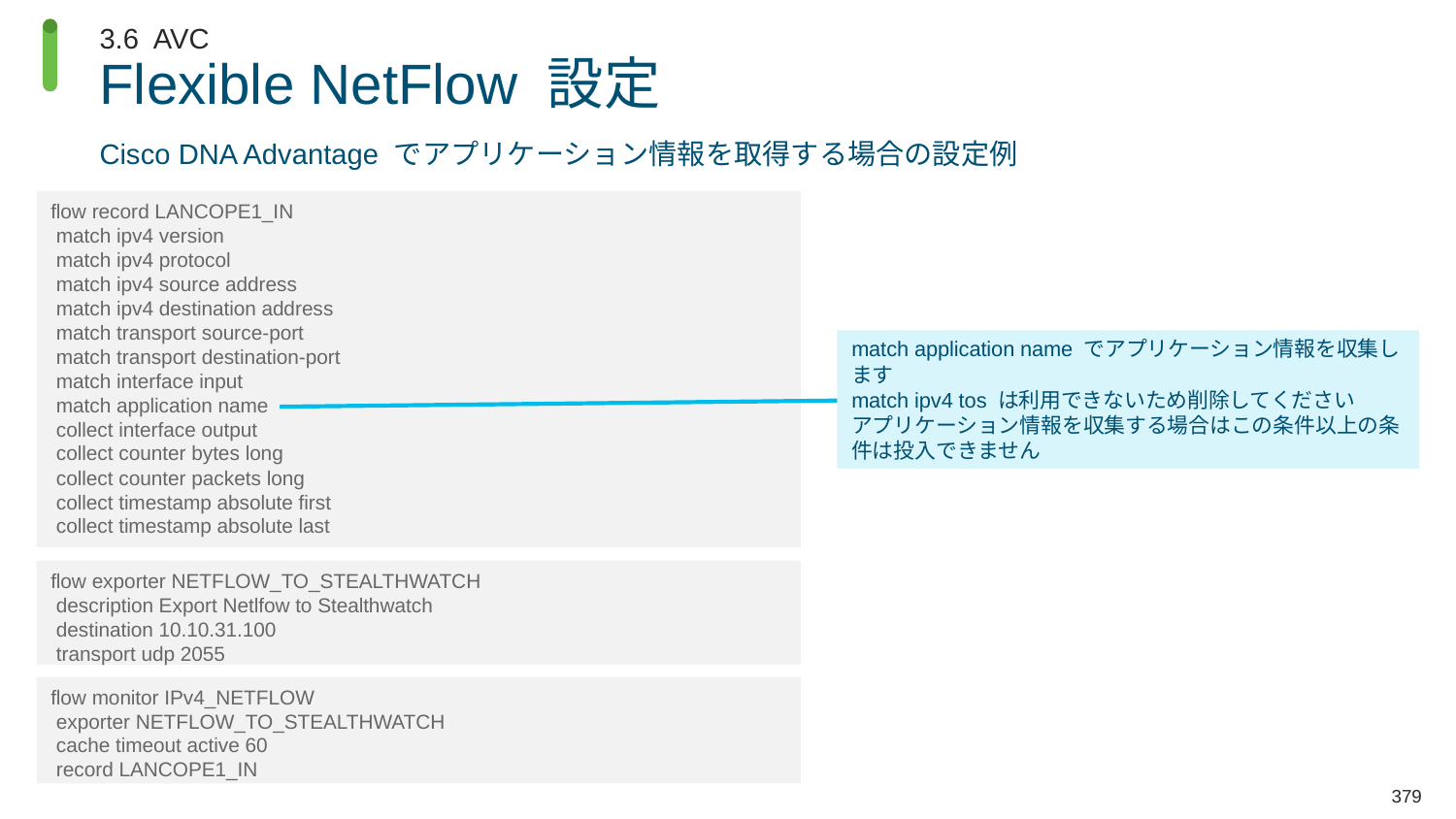

3.6  AVC
# Flexible NetFlow 設定
Cisco DNA Advantage でアプリケーション情報を取得する場合の設定例
flow record LANCOPE1_IN
 match ipv4 version
 match ipv4 protocol
 match ipv4 source address
 match ipv4 destination address
 match transport source-port
 match transport destination-port
 match interface input
 match application name
 collect interface output
 collect counter bytes long
 collect counter packets long
 collect timestamp absolute first
 collect timestamp absolute last
match application name でアプリケーション情報を収集します
match ipv4 tos は利用できないため削除してください
アプリケーション情報を収集する場合はこの条件以上の条件は投入できません
flow exporter NETFLOW_TO_STEALTHWATCH
 description Export Netlfow to Stealthwatch
 destination 10.10.31.100
 transport udp 2055
flow monitor IPv4_NETFLOW
 exporter NETFLOW_TO_STEALTHWATCH
 cache timeout active 60
 record LANCOPE1_IN
379